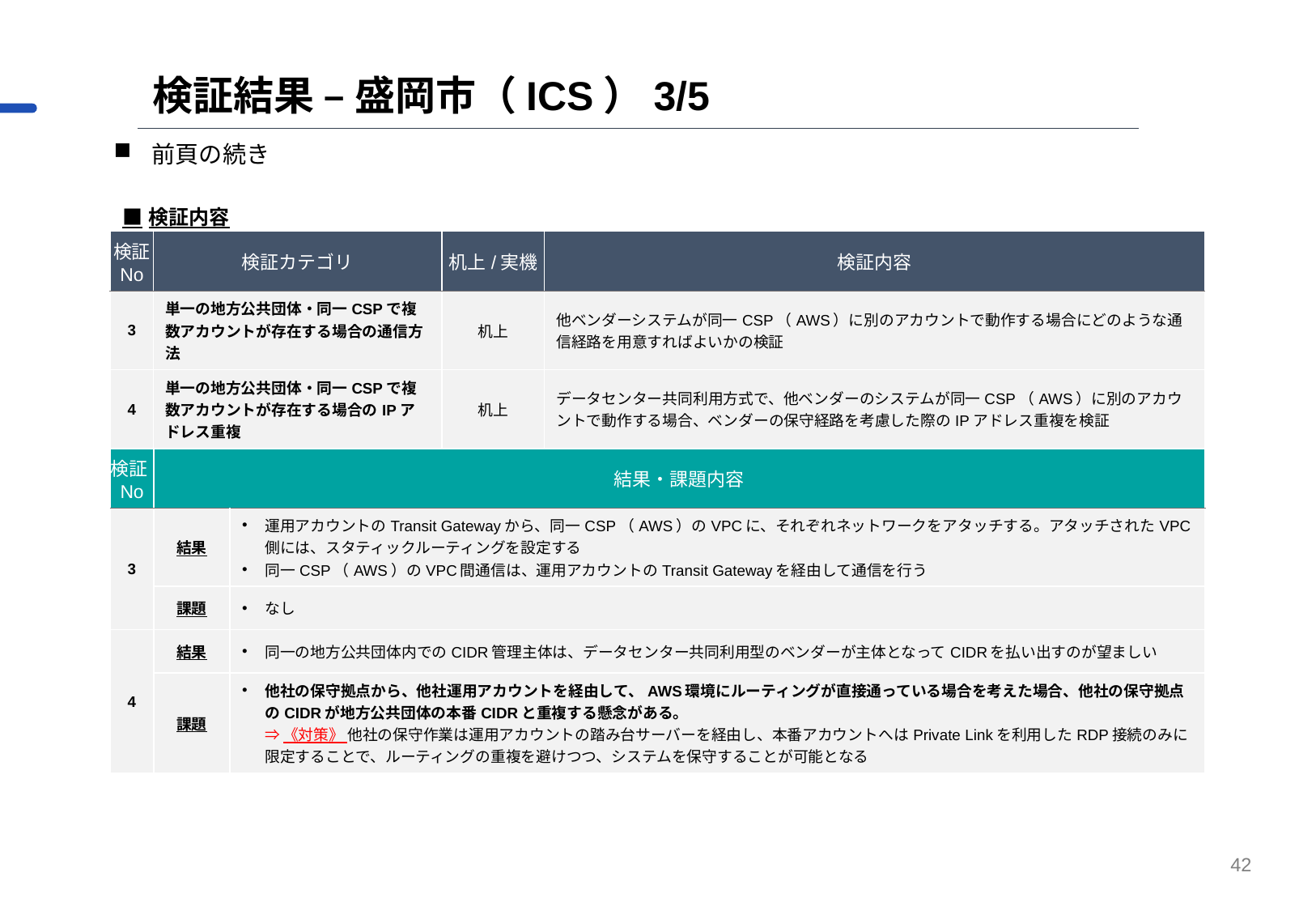

検証結果 – 盛岡市（ICS）3/5
前頁の続き
| ■検証内容 | ■検証内容 |  |  |
| --- | --- | --- | --- |
| 検証 No | 検証カテゴリ | 机上/実機 | 検証内容 |
| 3 | 単一の地方公共団体・同一CSPで複数アカウントが存在する場合の通信方法 | 机上 | 他ベンダーシステムが同一CSP（AWS）に別のアカウントで動作する場合にどのような通信経路を用意すればよいかの検証 |
| 4 | 単一の地方公共団体・同一CSPで複数アカウントが存在する場合のIPアドレス重複 | 机上 | データセンター共同利用方式で、他ベンダーのシステムが同一CSP（AWS）に別のアカウントで動作する場合、ベンダーの保守経路を考慮した際のIPアドレス重複を検証 |
| ■検証結果・課題 |  |  |
| --- | --- | --- |
| 検証No | 結果・課題内容 | 結果・課題内容 |
| 3 | 結果 | 運用アカウントのTransit Gatewayから、同一CSP（AWS）のVPCに、それぞれネットワークをアタッチする。アタッチされたVPC側には、スタティックルーティングを設定する 同一CSP（AWS）のVPC間通信は、運用アカウントのTransit Gatewayを経由して通信を行う |
|  | 課題 | なし |
| 4 | 結果 | 同一の地方公共団体内でのCIDR管理主体は、データセンター共同利用型のベンダーが主体となってCIDRを払い出すのが望ましい |
|  | 課題 | 他社の保守拠点から、他社運用アカウントを経由して、AWS環境にルーティングが直接通っている場合を考えた場合、他社の保守拠点のCIDRが地方公共団体の本番CIDRと重複する懸念がある。 ⇒ 《対策》 他社の保守作業は運用アカウントの踏み台サーバーを経由し、本番アカウントへはPrivate Linkを利用したRDP接続のみに限定することで、ルーティングの重複を避けつつ、システムを保守することが可能となる |
42